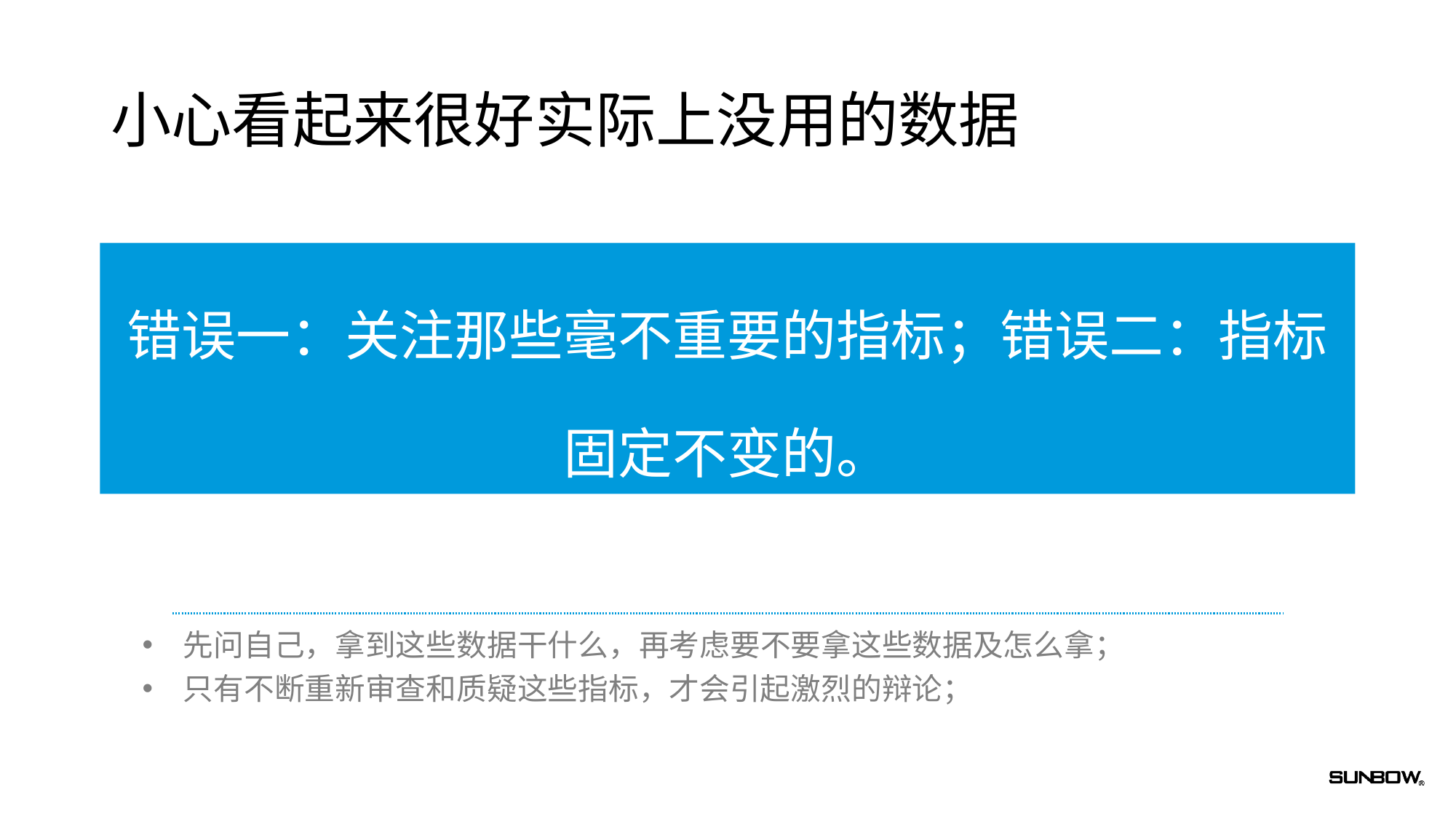

# 小心看起来很好实际上没用的数据
错误一：关注那些毫不重要的指标；错误二：指标固定不变的。

先问自己，拿到这些数据干什么，再考虑要不要拿这些数据及怎么拿；
只有不断重新审查和质疑这些指标，才会引起激烈的辩论；
28